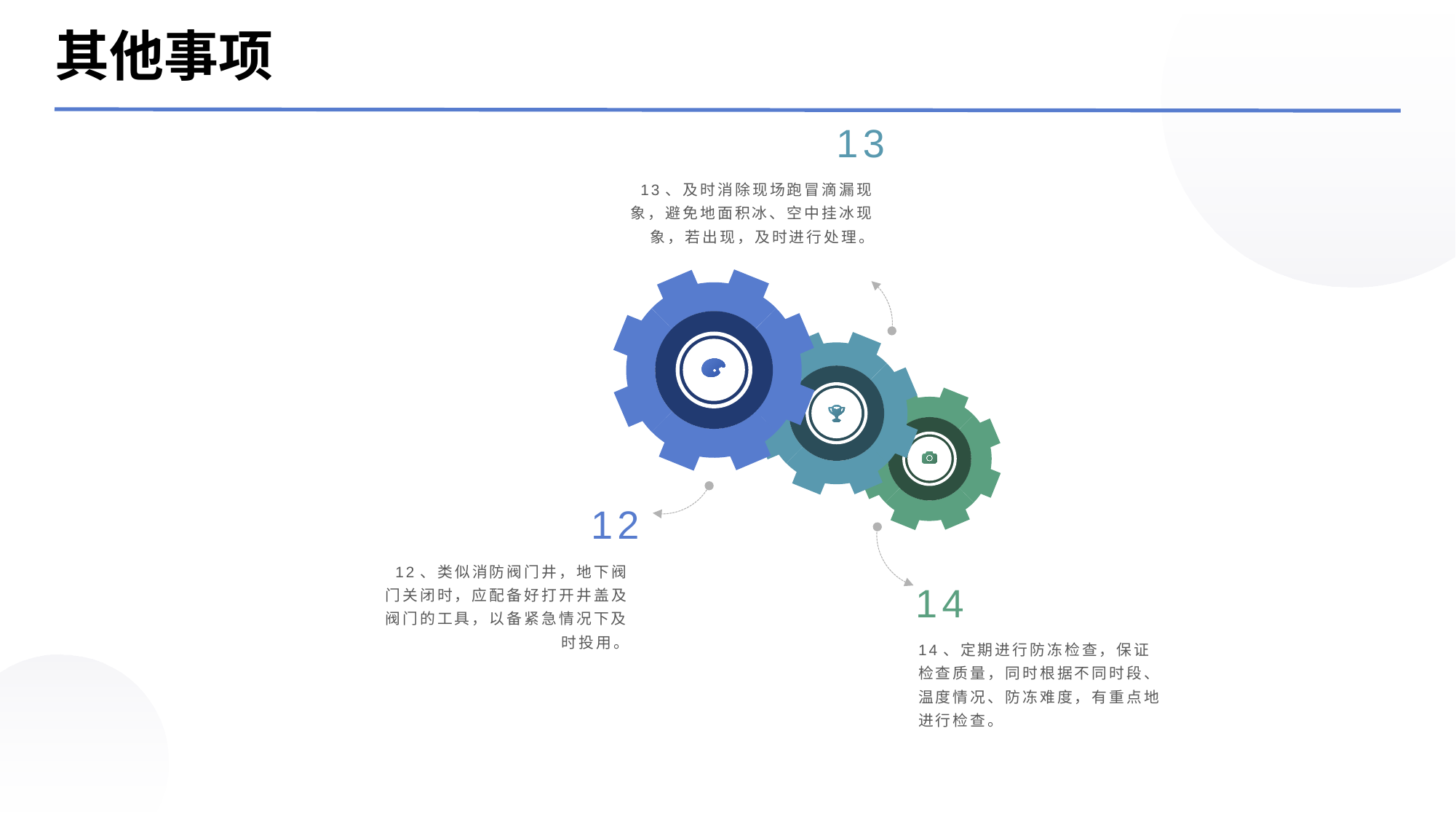

其他事项
13
13、及时消除现场跑冒滴漏现象，避免地面积冰、空中挂冰现象，若出现，及时进行处理。

12
12、类似消防阀门井，地下阀门关闭时，应配备好打开井盖及阀门的工具，以备紧急情况下及时投用。
14
14、定期进行防冻检查，保证检查质量，同时根据不同时段、温度情况、防冻难度，有重点地进行检查。